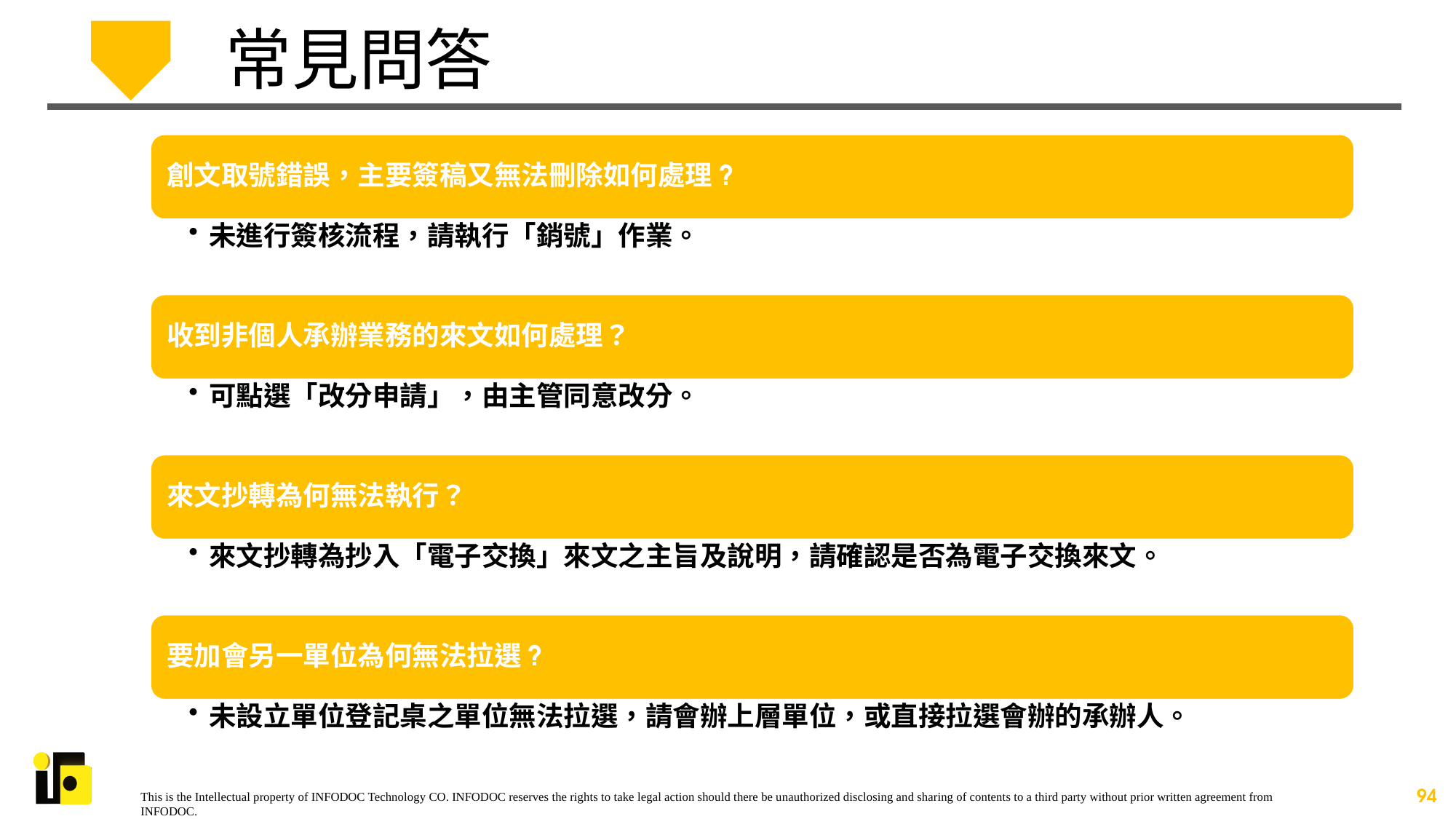

# 常見問答
創文取號錯誤，主要簽稿又無法刪除如何處理?
未進行簽核流程，請執行「銷號」作業。
收到非個人承辦業務的來文如何處理？
可點選「改分申請」，由主管同意改分。
來文抄轉為何無法執行？
來文抄轉為抄入「電子交換」來文之主旨及說明，請確認是否為電子交換來文。
要加會另一單位為何無法拉選?
未設立單位登記桌之單位無法拉選，請會辦上層單位，或直接拉選會辦的承辦人。
94